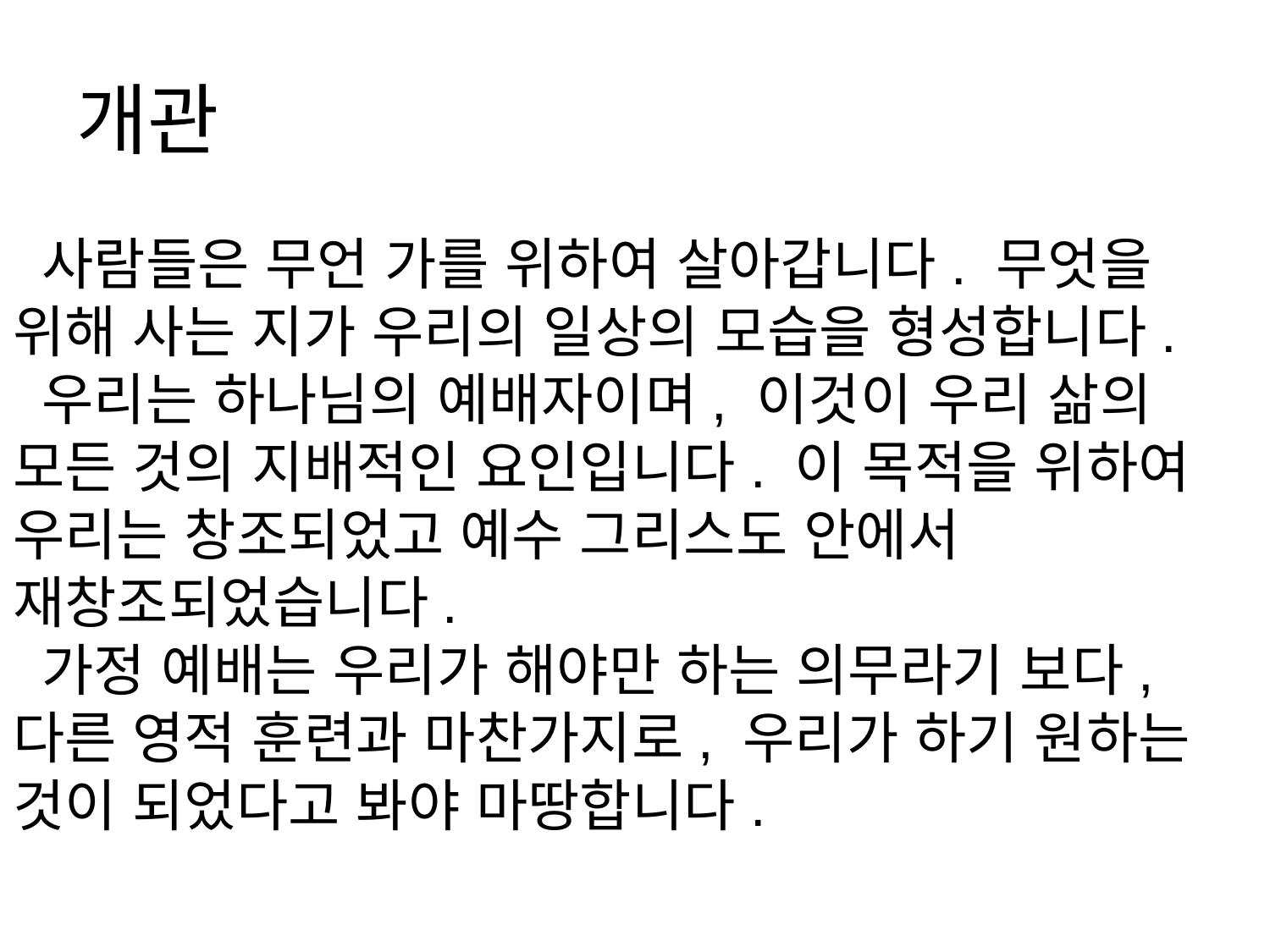

# 개관
 사람들은 무언 가를 위하여 살아갑니다. 무엇을 위해 사는 지가 우리의 일상의 모습을 형성합니다.
 우리는 하나님의 예배자이며, 이것이 우리 삶의 모든 것의 지배적인 요인입니다. 이 목적을 위하여 우리는 창조되었고 예수 그리스도 안에서 재창조되었습니다.
 가정 예배는 우리가 해야만 하는 의무라기 보다, 다른 영적 훈련과 마찬가지로, 우리가 하기 원하는 것이 되었다고 봐야 마땅합니다.